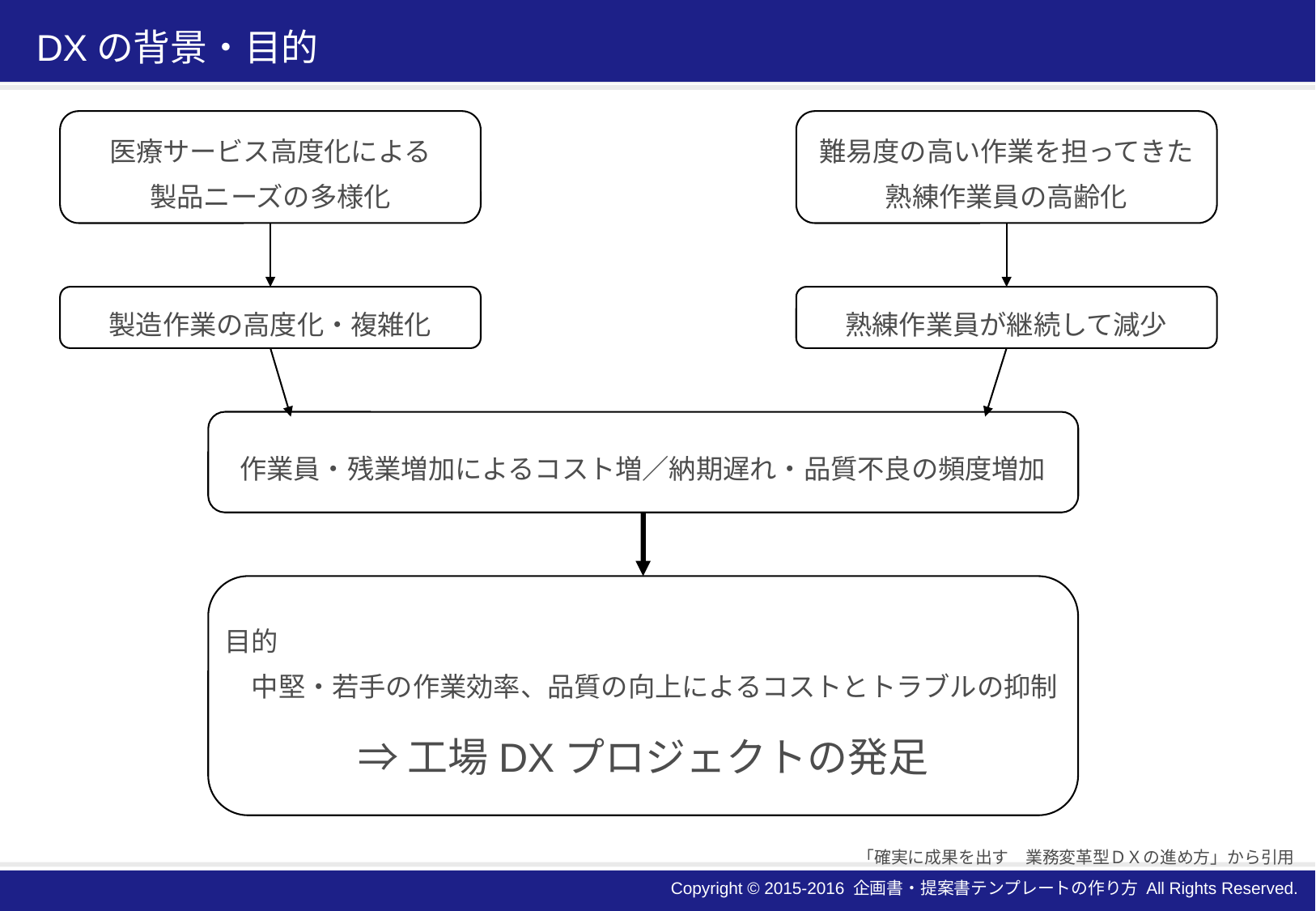

# DXの背景・目的
医療サービス高度化による
製品ニーズの多様化
難易度の高い作業を担ってきた熟練作業員の高齢化
製造作業の高度化・複雑化
熟練作業員が継続して減少
作業員・残業増加によるコスト増／納期遅れ・品質不良の頻度増加
目的
　中堅・若手の作業効率、品質の向上によるコストとトラブルの抑制
⇒工場DXプロジェクトの発足
「確実に成果を出す　業務変革型ＤＸの進め方」から引用